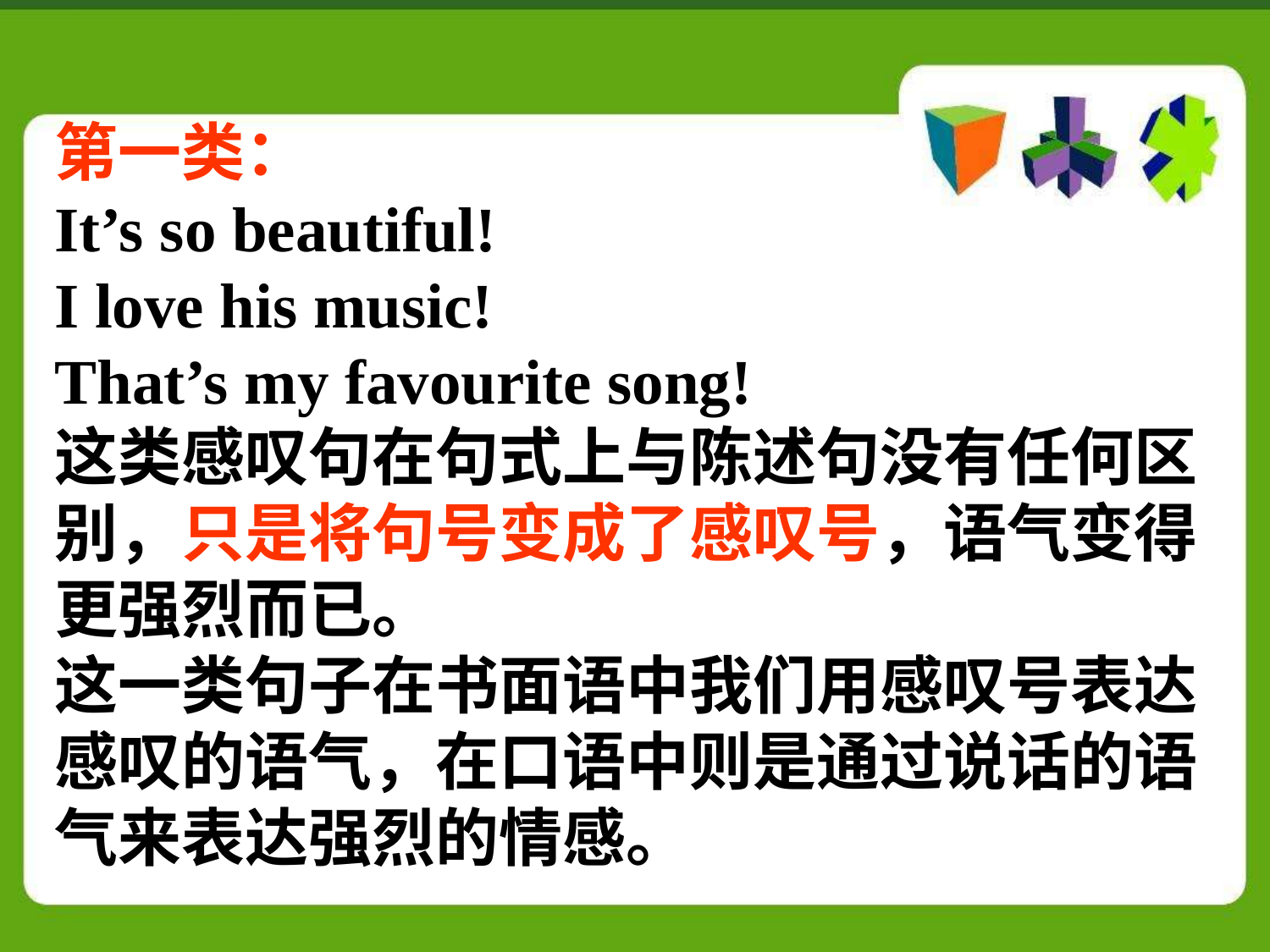

第一类：
It’s so beautiful!
I love his music!
That’s my favourite song!
这类感叹句在句式上与陈述句没有任何区别，只是将句号变成了感叹号，语气变得更强烈而已。
这一类句子在书面语中我们用感叹号表达感叹的语气，在口语中则是通过说话的语气来表达强烈的情感。